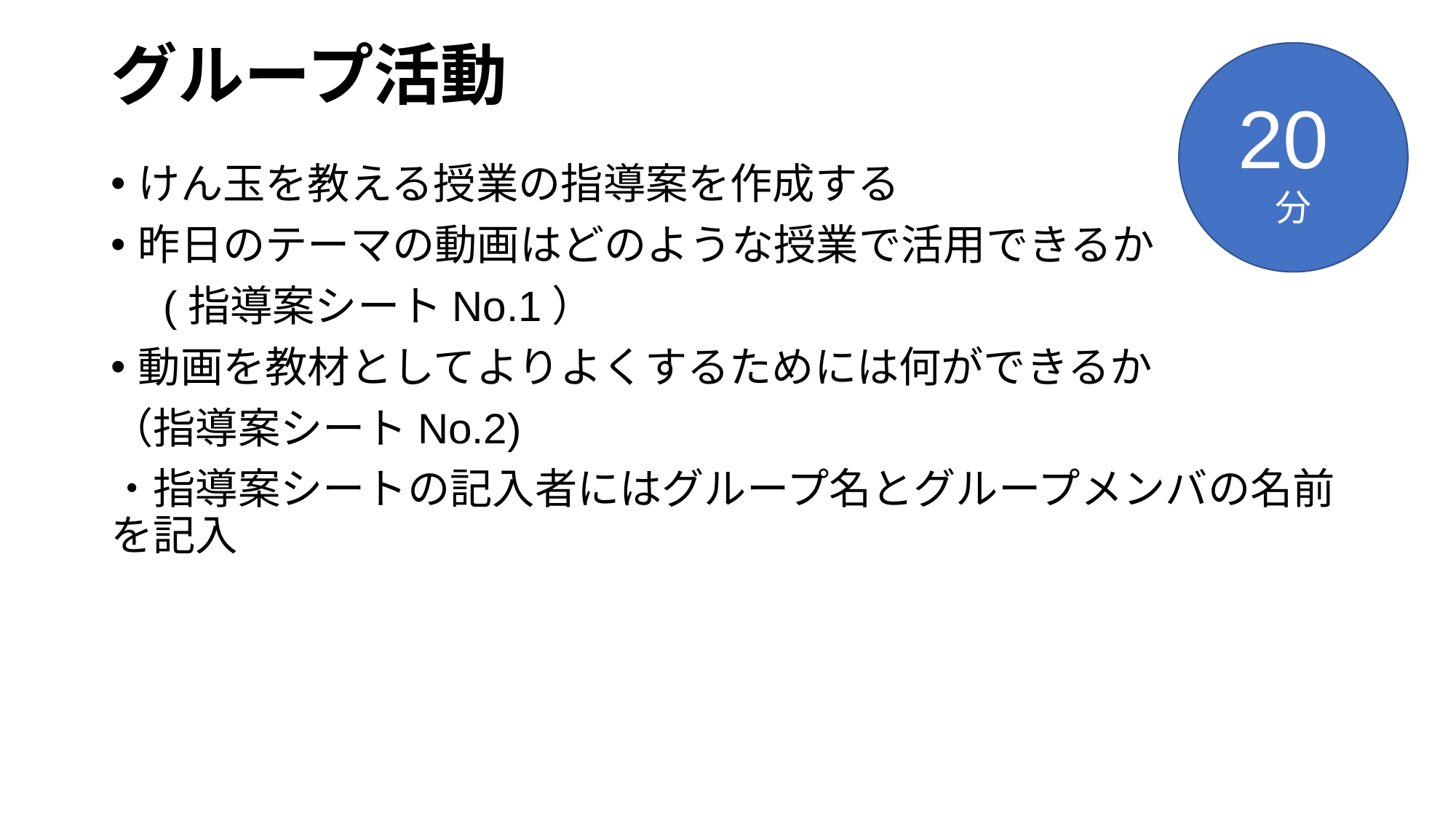

# グループ活動
20分
けん玉を教える授業の指導案を作成する
昨日のテーマの動画はどのような授業で活用できるか
　(指導案シートNo.1）
動画を教材としてよりよくするためには何ができるか
（指導案シートNo.2)
・指導案シートの記入者にはグループ名とグループメンバの名前を記入